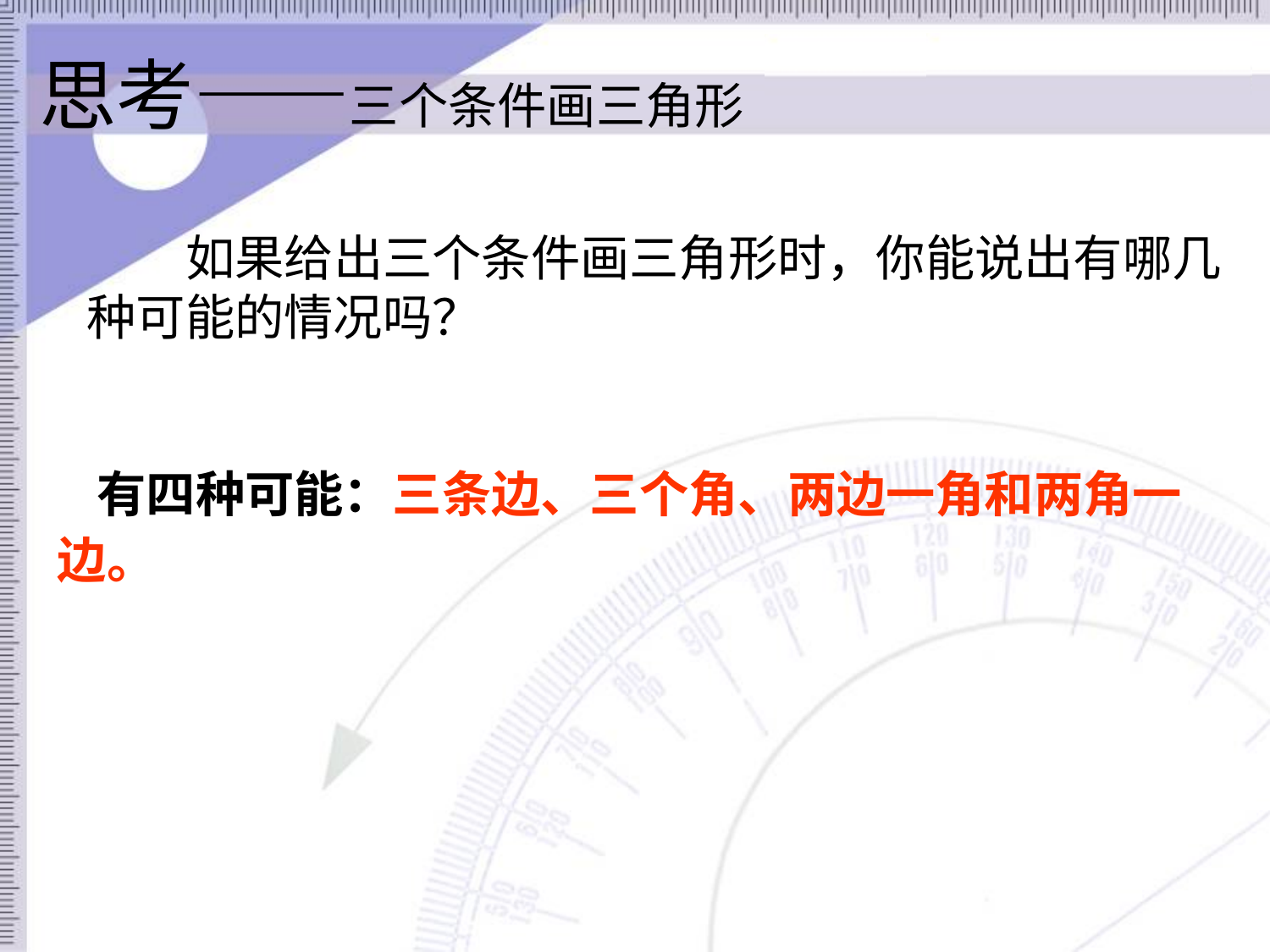

# 思考——三个条件画三角形
　　如果给出三个条件画三角形时，你能说出有哪几种可能的情况吗？
 有四种可能：三条边、三个角、两边一角和两角一边。